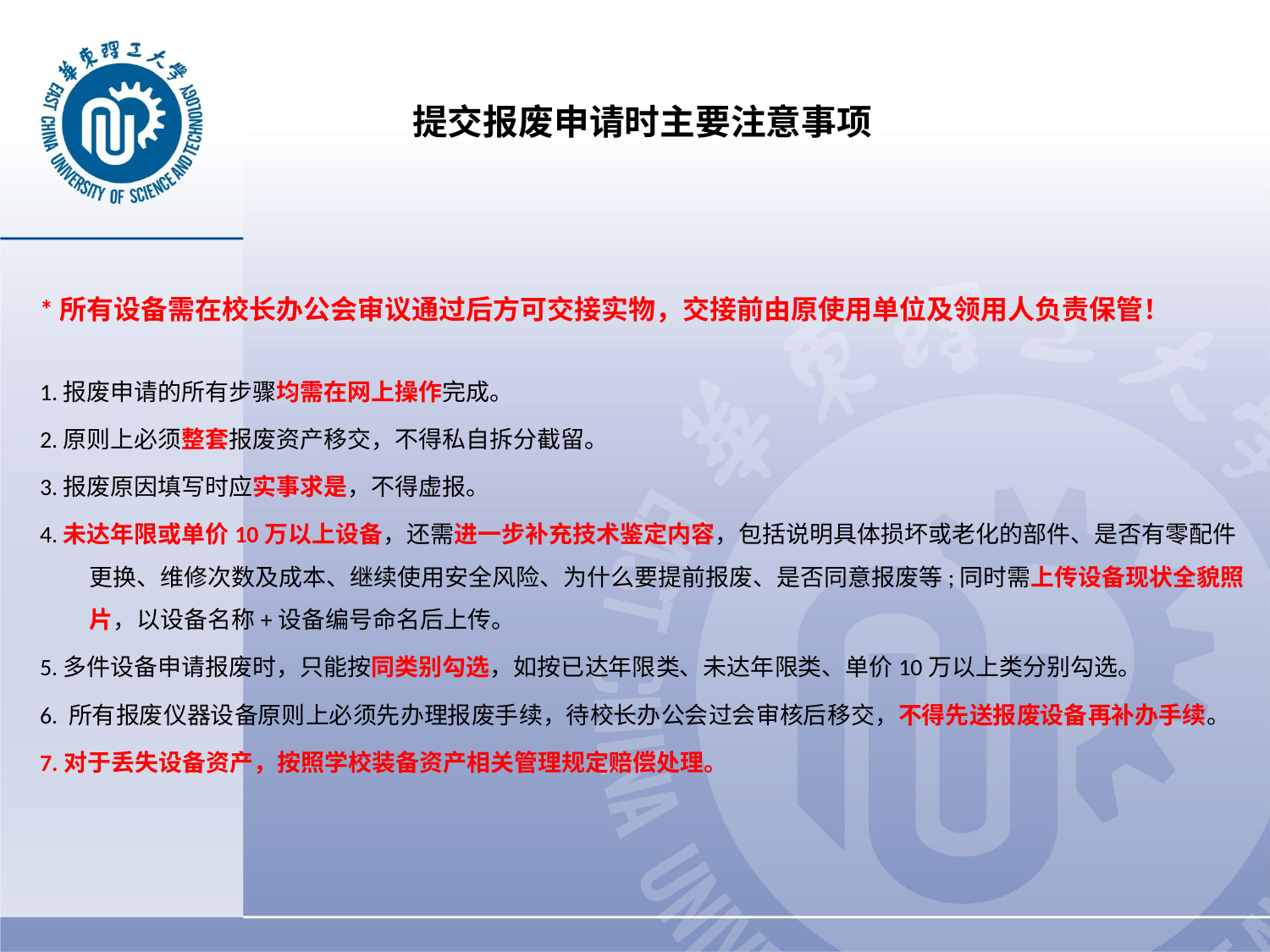

# 提交报废申请时主要注意事项
*所有设备需在校长办公会审议通过后方可交接实物，交接前由原使用单位及领用人负责保管！

1.报废申请的所有步骤均需在网上操作完成。
2.原则上必须整套报废资产移交，不得私自拆分截留。
3.报废原因填写时应实事求是，不得虚报。
4.未达年限或单价10万以上设备，还需进一步补充技术鉴定内容，包括说明具体损坏或老化的部件、是否有零配件更换、维修次数及成本、继续使用安全风险、为什么要提前报废、是否同意报废等;同时需上传设备现状全貌照片，以设备名称+设备编号命名后上传。
5.多件设备申请报废时，只能按同类别勾选，如按已达年限类、未达年限类、单价10万以上类分别勾选。
6. 所有报废仪器设备原则上必须先办理报废手续，待校长办公会过会审核后移交，不得先送报废设备再补办手续。
7.对于丢失设备资产，按照学校装备资产相关管理规定赔偿处理。